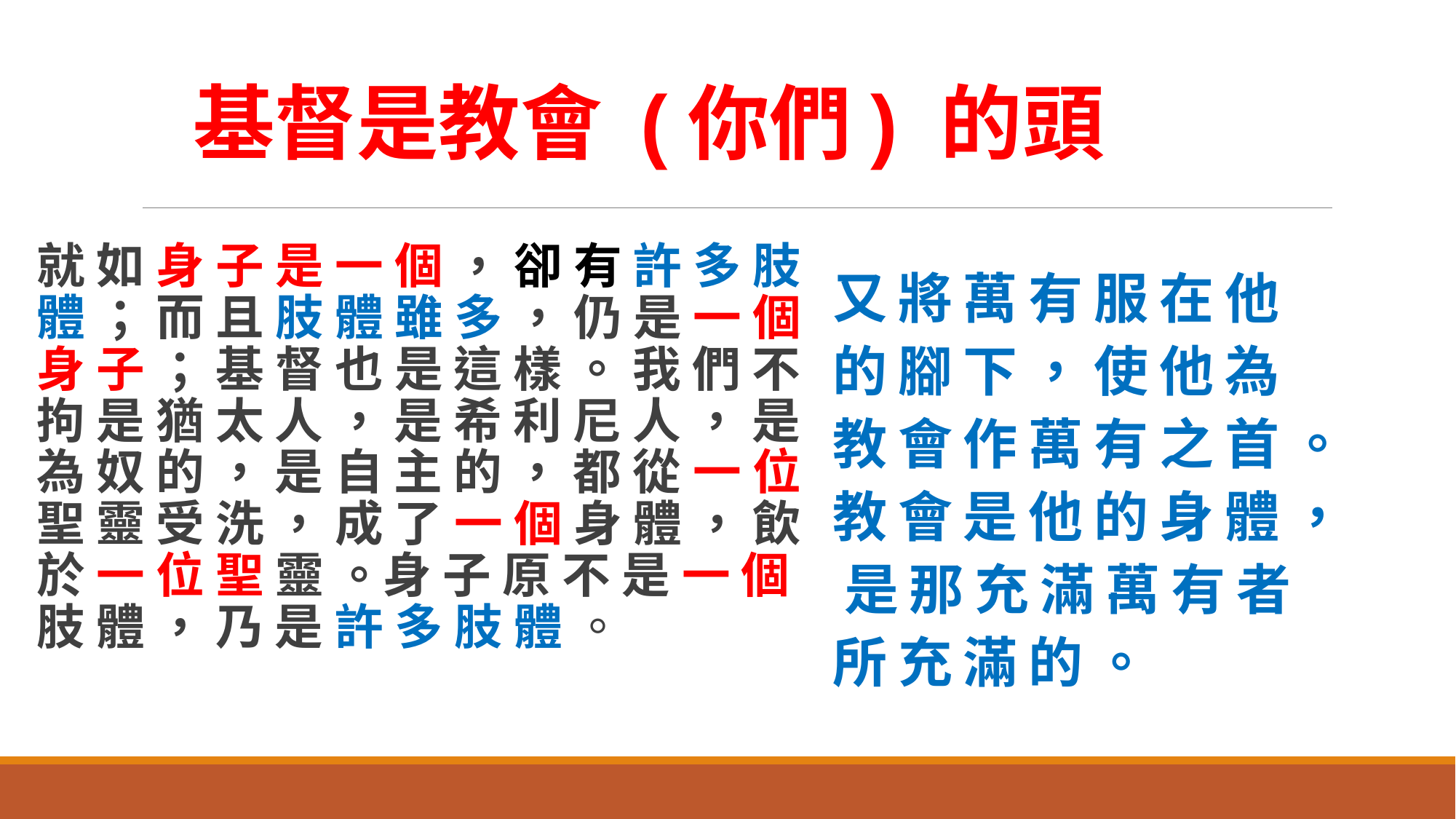

基督是教會 (你們) 的頭
就 如 身 子 是 一 個 ， 卻 有 許 多 肢 體 ； 而 且 肢 體 雖 多 ， 仍 是 一 個 身 子 ； 基 督 也 是 這 樣 。 我 們 不 拘 是 猶 太 人 ， 是 希 利 尼 人 ， 是 為 奴 的 ， 是 自 主 的 ， 都 從 一 位 聖 靈 受 洗 ， 成 了 一 個 身 體 ， 飲 於 一 位 聖 靈 。身 子 原 不 是 一 個 肢 體 ， 乃 是 許 多 肢 體 。
# 又 將 萬 有 服 在 他 的 腳 下 ， 使 他 為 教 會 作 萬 有 之 首 。教 會 是 他 的 身 體 ， 是 那 充 滿 萬 有 者 所 充 滿 的 。